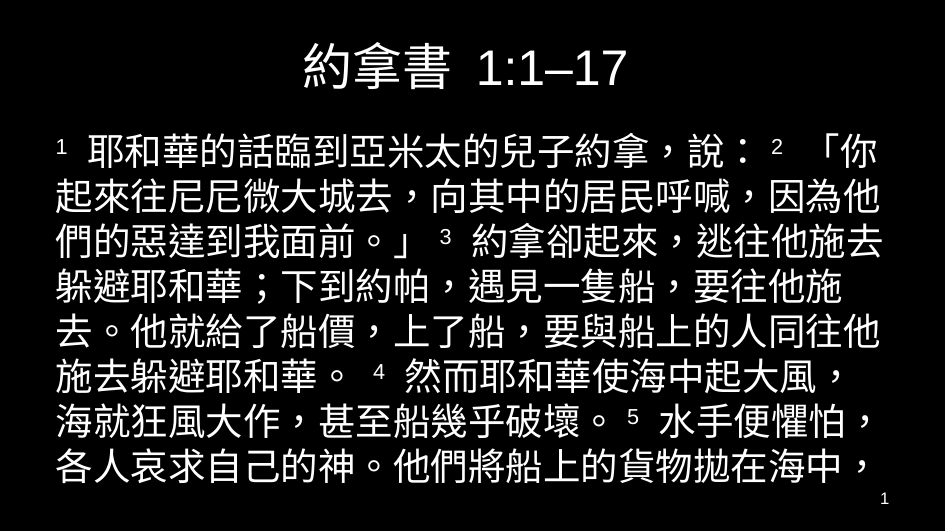

# 約拿書 1:1–17
1 耶和華的話臨到亞米太的兒子約拿，說：2 「你起來往尼尼微大城去，向其中的居民呼喊，因為他們的惡達到我面前。」3 約拿卻起來，逃往他施去躲避耶和華；下到約帕，遇見一隻船，要往他施去。他就給了船價，上了船，要與船上的人同往他施去躲避耶和華。 4 然而耶和華使海中起大風，海就狂風大作，甚至船幾乎破壞。5 水手便懼怕，各人哀求自己的神。他們將船上的貨物拋在海中，
1